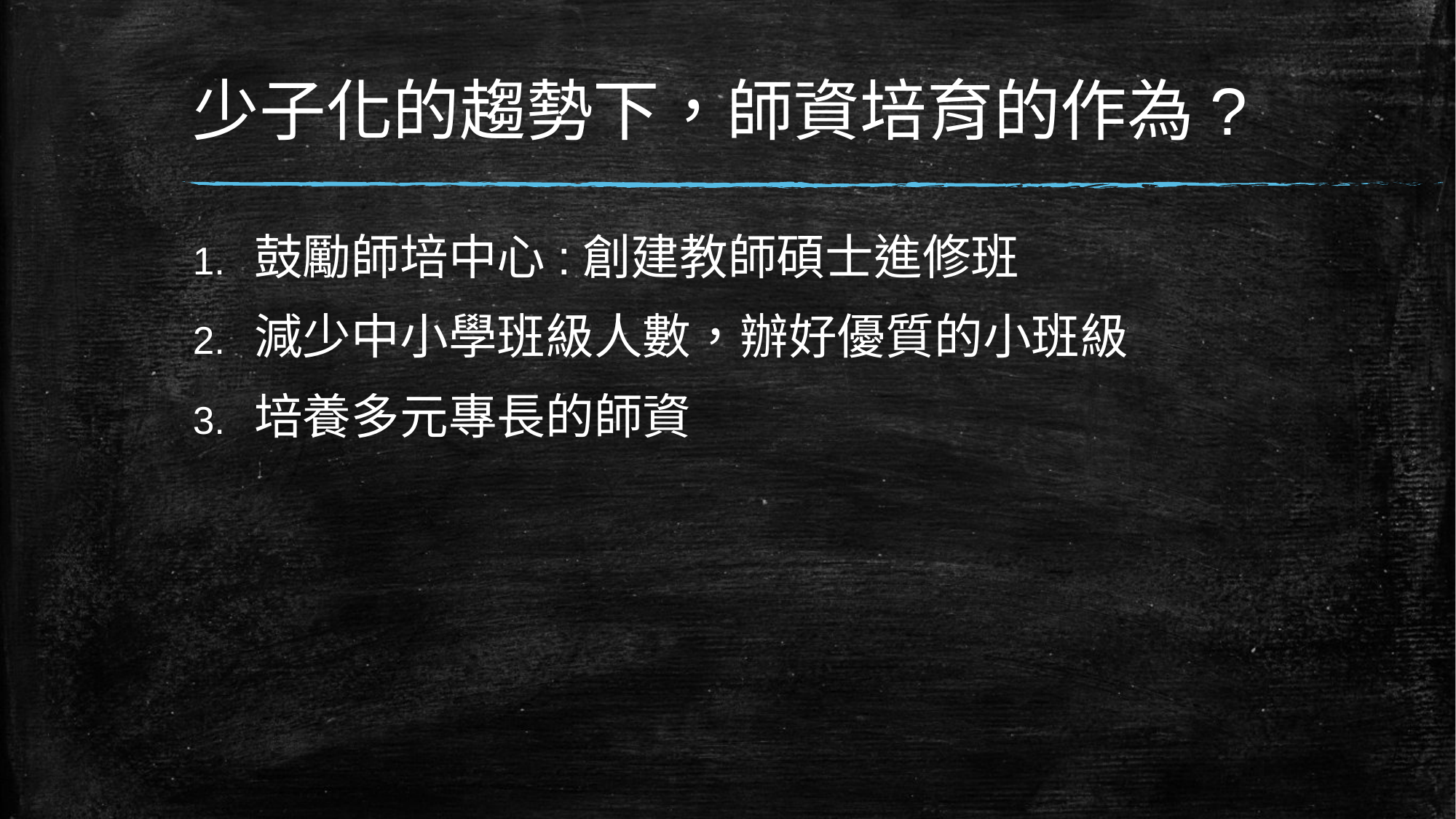

# 少子化的趨勢下，師資培育的作為?
鼓勵師培中心:創建教師碩士進修班
減少中小學班級人數，辦好優質的小班級
培養多元專長的師資